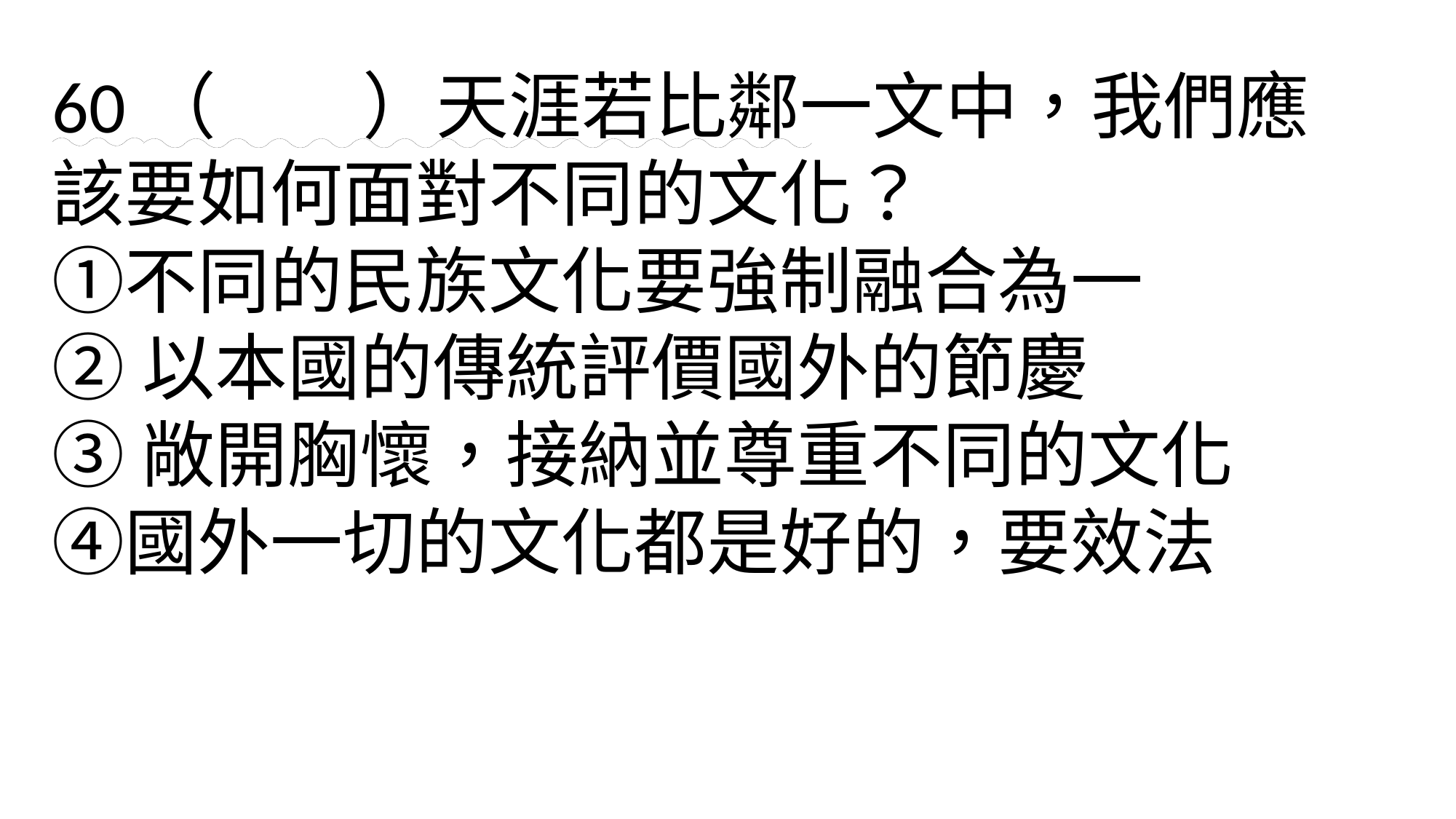

60（         ）天涯若比鄰一文中，我們應該要如何面對不同的文化？　
①不同的民族文化要強制融合為一
②以本國的傳統評價國外的節慶
③敞開胸懷，接納並尊重不同的文化　④國外一切的文化都是好的，要效法